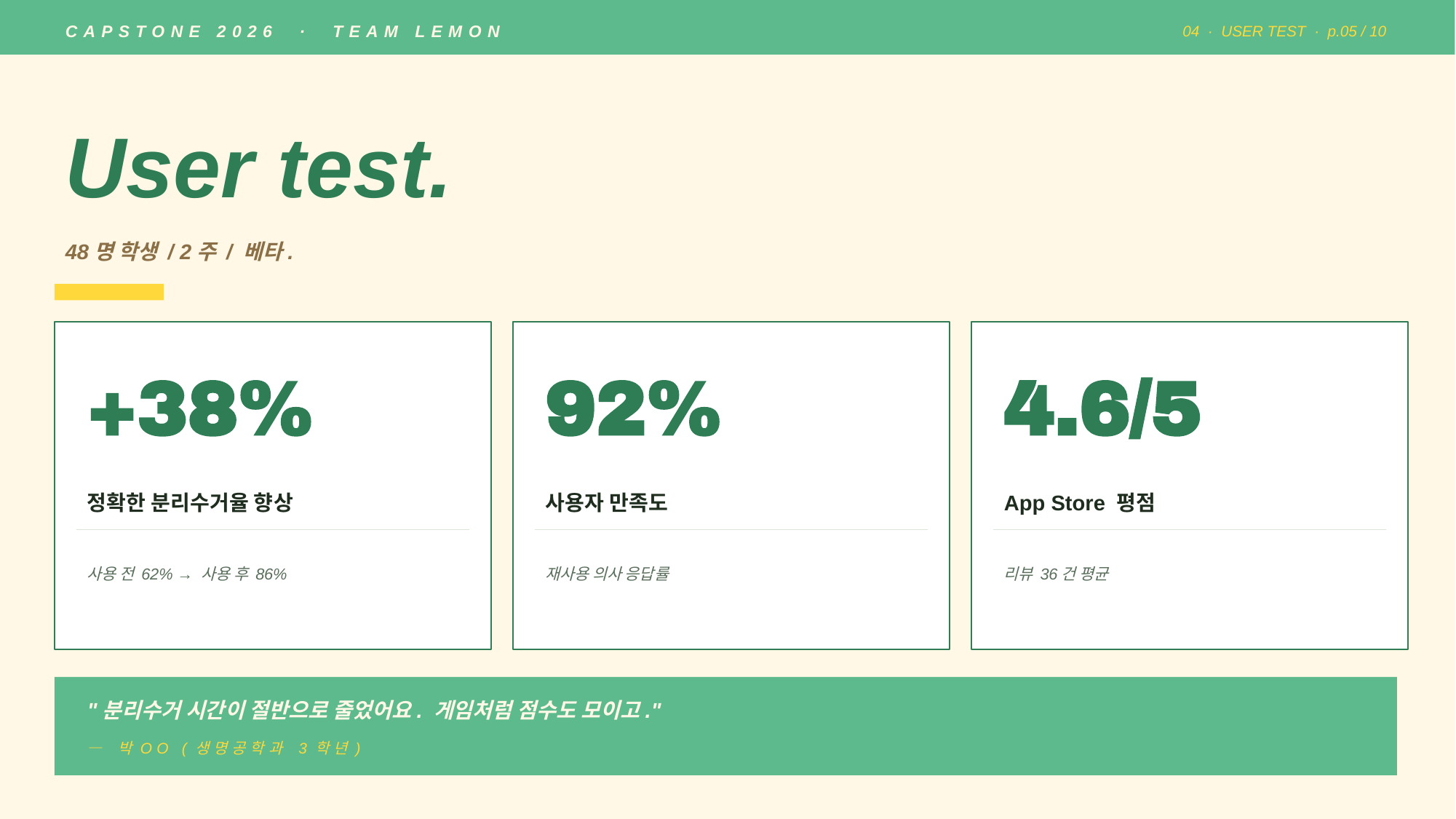

CAPSTONE 2026  ·  TEAM LEMON
04  ·  USER TEST  ·  p.05 / 10
User test.
48명 학생 / 2주 / 베타.

+38%
92%
4.6/5
정확한 분리수거율 향상
사용자 만족도
App Store 평점

사용 전 62% → 사용 후 86%
재사용 의사 응답률
리뷰 36건 평균

"분리수거 시간이 절반으로 줄었어요. 게임처럼 점수도 모이고."
— 박OO (생명공학과 3학년)